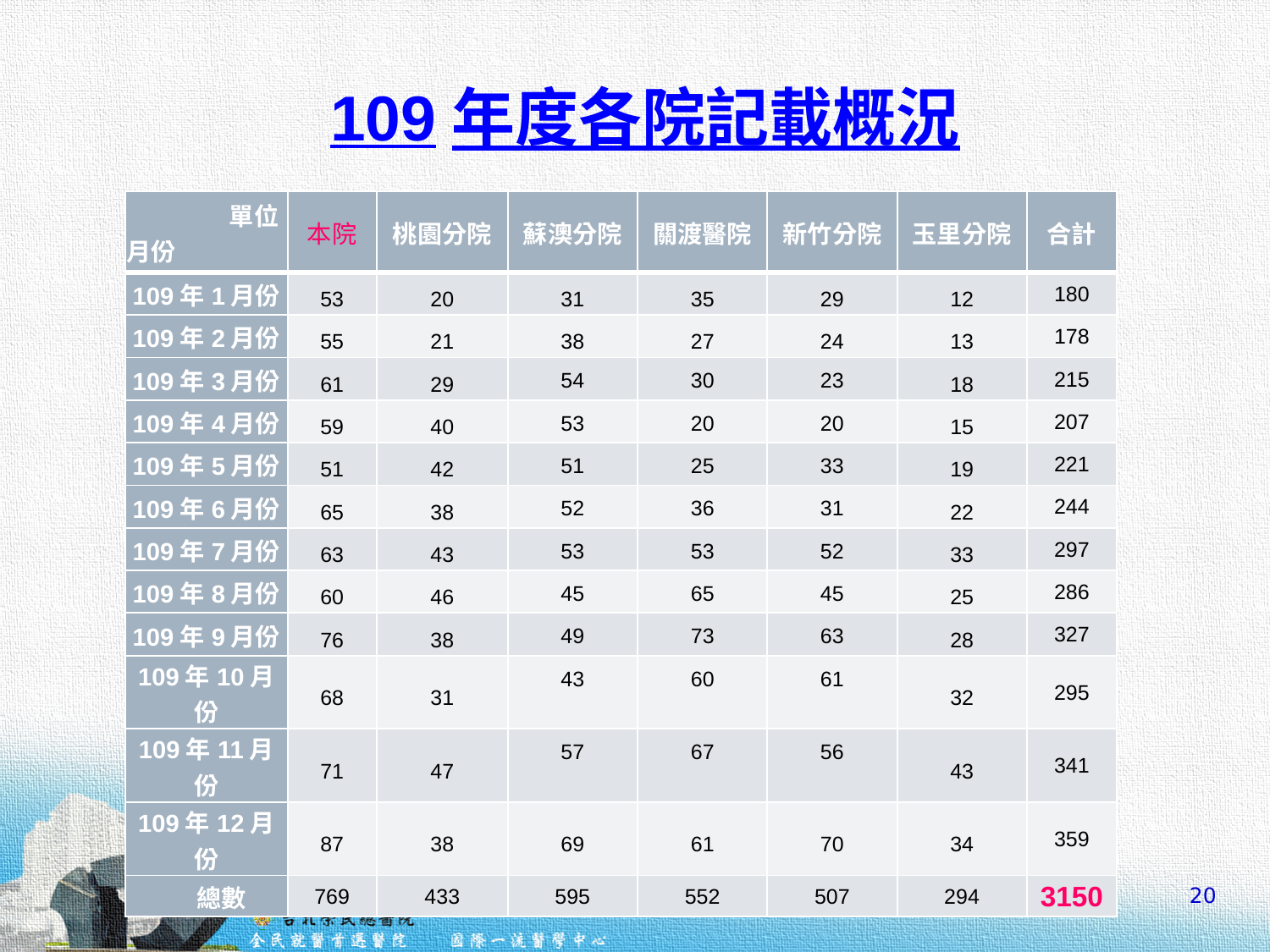

109年度各院記載概況
| 單位 月份 | 本院 | 桃園分院 | 蘇澳分院 | 關渡醫院 | 新竹分院 | 玉里分院 | 合計 |
| --- | --- | --- | --- | --- | --- | --- | --- |
| 109年1月份 | 53 | 20 | 31 | 35 | 29 | 12 | 180 |
| 109年2月份 | 55 | 21 | 38 | 27 | 24 | 13 | 178 |
| 109年3月份 | 61 | 29 | 54 | 30 | 23 | 18 | 215 |
| 109年4月份 | 59 | 40 | 53 | 20 | 20 | 15 | 207 |
| 109年5月份 | 51 | 42 | 51 | 25 | 33 | 19 | 221 |
| 109年6月份 | 65 | 38 | 52 | 36 | 31 | 22 | 244 |
| 109年7月份 | 63 | 43 | 53 | 53 | 52 | 33 | 297 |
| 109年8月份 | 60 | 46 | 45 | 65 | 45 | 25 | 286 |
| 109年9月份 | 76 | 38 | 49 | 73 | 63 | 28 | 327 |
| 109年10月份 | 68 | 31 | 43 | 60 | 61 | 32 | 295 |
| 109年11月份 | 71 | 47 | 57 | 67 | 56 | 43 | 341 |
| 109年12月份 | 87 | 38 | 69 | 61 | 70 | 34 | 359 |
| 總數 | 769 | 433 | 595 | 552 | 507 | 294 | 3150 |
20